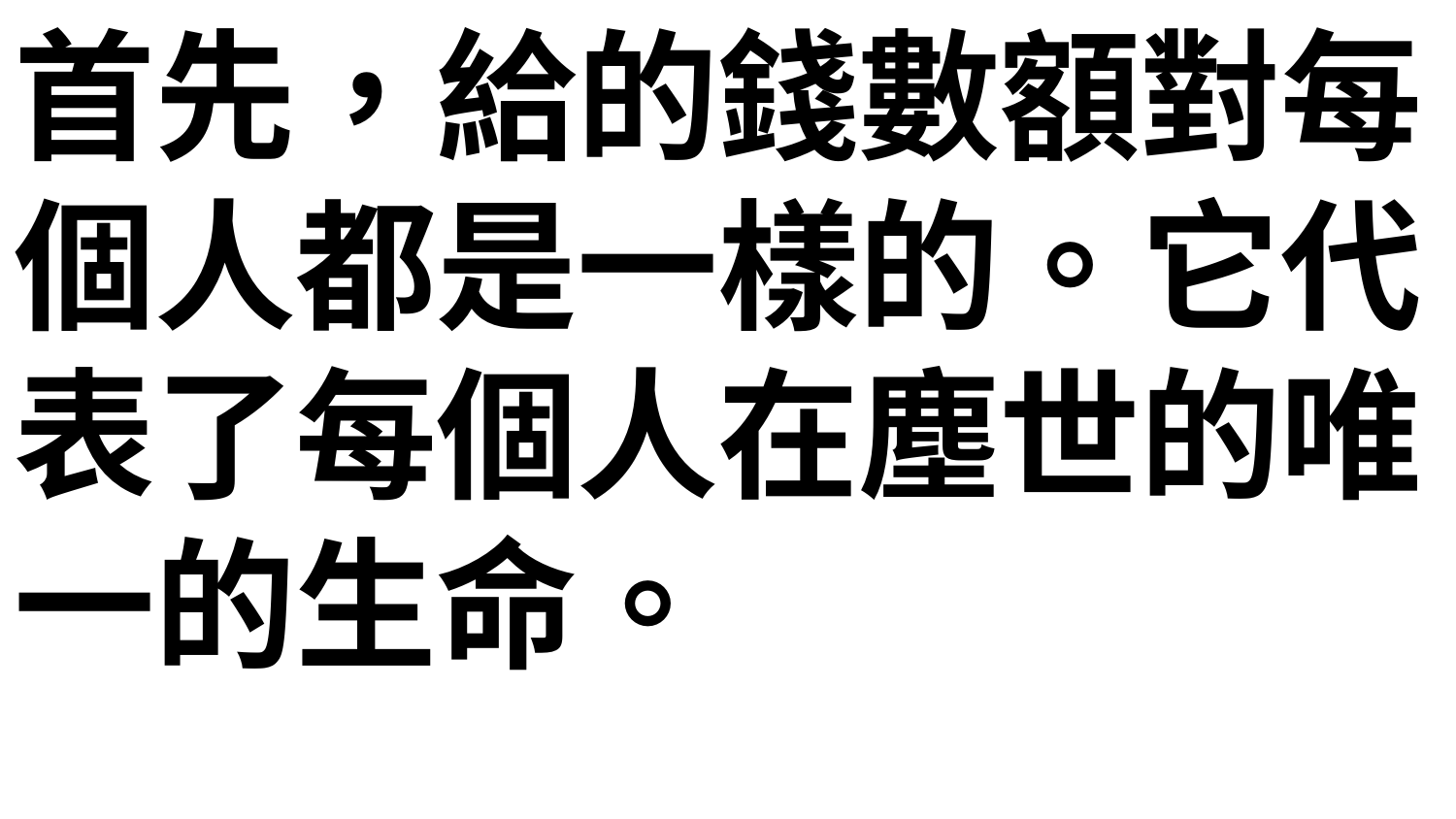

首先，給的錢數額對每個人都是一樣的。它代表了每個人在塵世的唯一的生命。